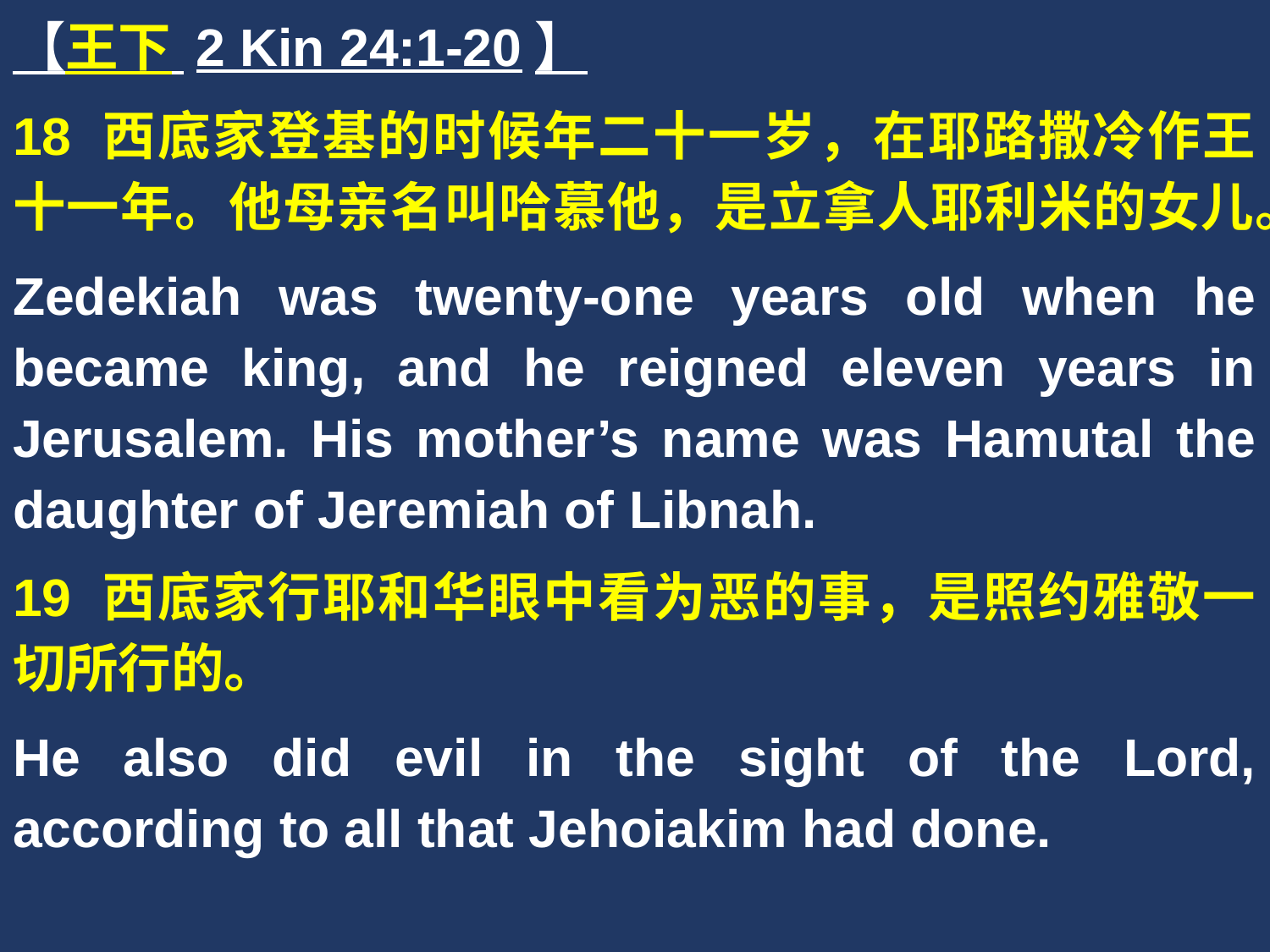

【王下 2 Kin 24:1-20】
18 西底家登基的时候年二十一岁，在耶路撒冷作王十一年。他母亲名叫哈慕他，是立拿人耶利米的女儿。
Zedekiah was twenty-one years old when he became king, and he reigned eleven years in Jerusalem. His mother’s name was Hamutal the daughter of Jeremiah of Libnah.
19 西底家行耶和华眼中看为恶的事，是照约雅敬一切所行的。
He also did evil in the sight of the Lord, according to all that Jehoiakim had done.